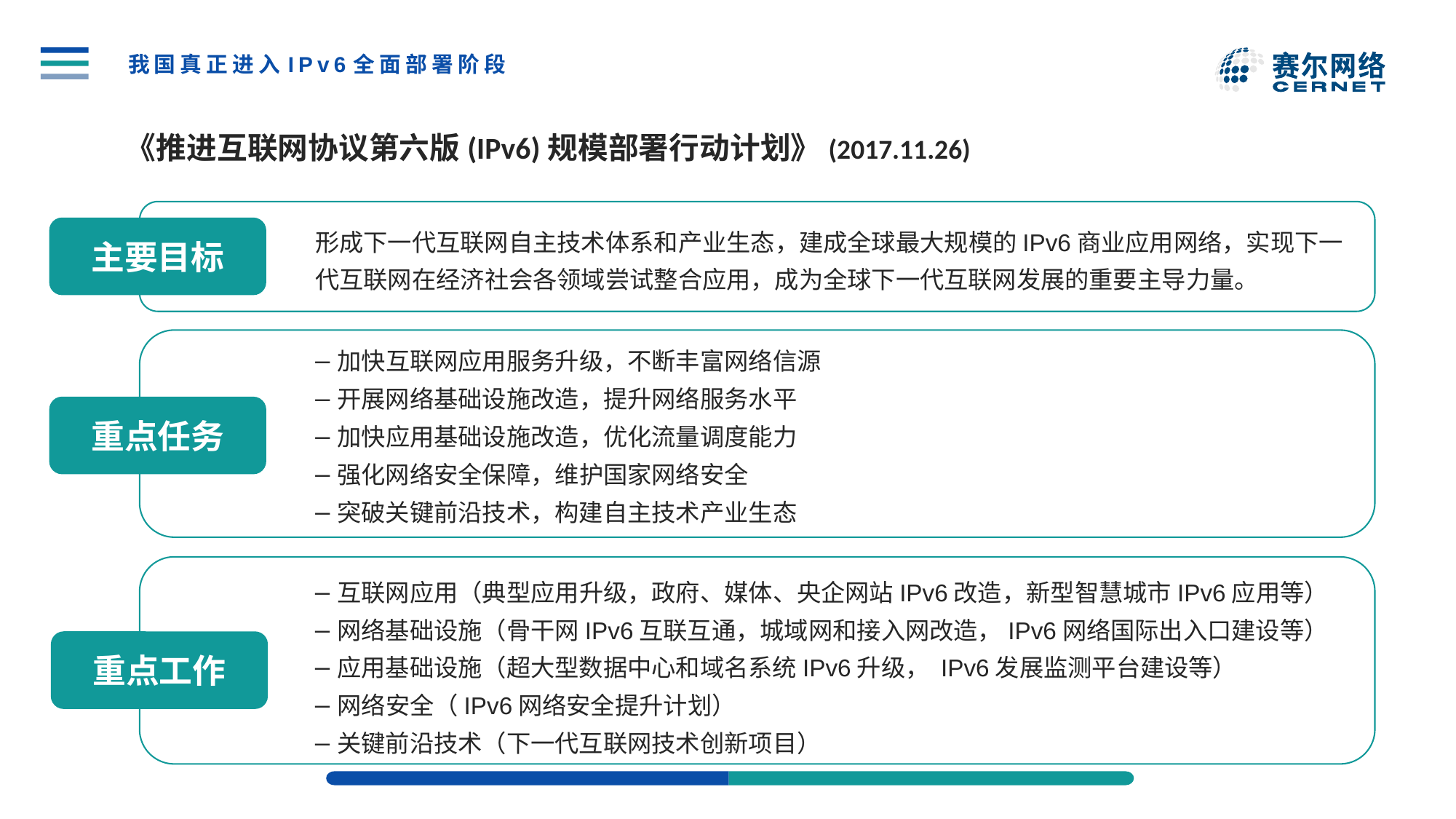

# 我国真正进入IPv6全面部署阶段
《推进互联网协议第六版(IPv6)规模部署行动计划》(2017.11.26)

形成下一代互联网自主技术体系和产业生态，建成全球最大规模的IPv6商业应用网络，实现下一代互联网在经济社会各领域尝试整合应用，成为全球下一代互联网发展的重要主导力量。
主要目标

加快互联网应用服务升级，不断丰富网络信源
开展网络基础设施改造，提升网络服务水平
加快应用基础设施改造，优化流量调度能力
强化网络安全保障，维护国家网络安全
突破关键前沿技术，构建自主技术产业生态
重点任务

互联网应用（典型应用升级，政府、媒体、央企网站IPv6改造，新型智慧城市IPv6应用等）
网络基础设施（骨干网IPv6互联互通，城域网和接入网改造，IPv6网络国际出入口建设等）
应用基础设施（超大型数据中心和域名系统IPv6升级， IPv6发展监测平台建设等）
网络安全（IPv6网络安全提升计划）
关键前沿技术（下一代互联网技术创新项目）
重点工作